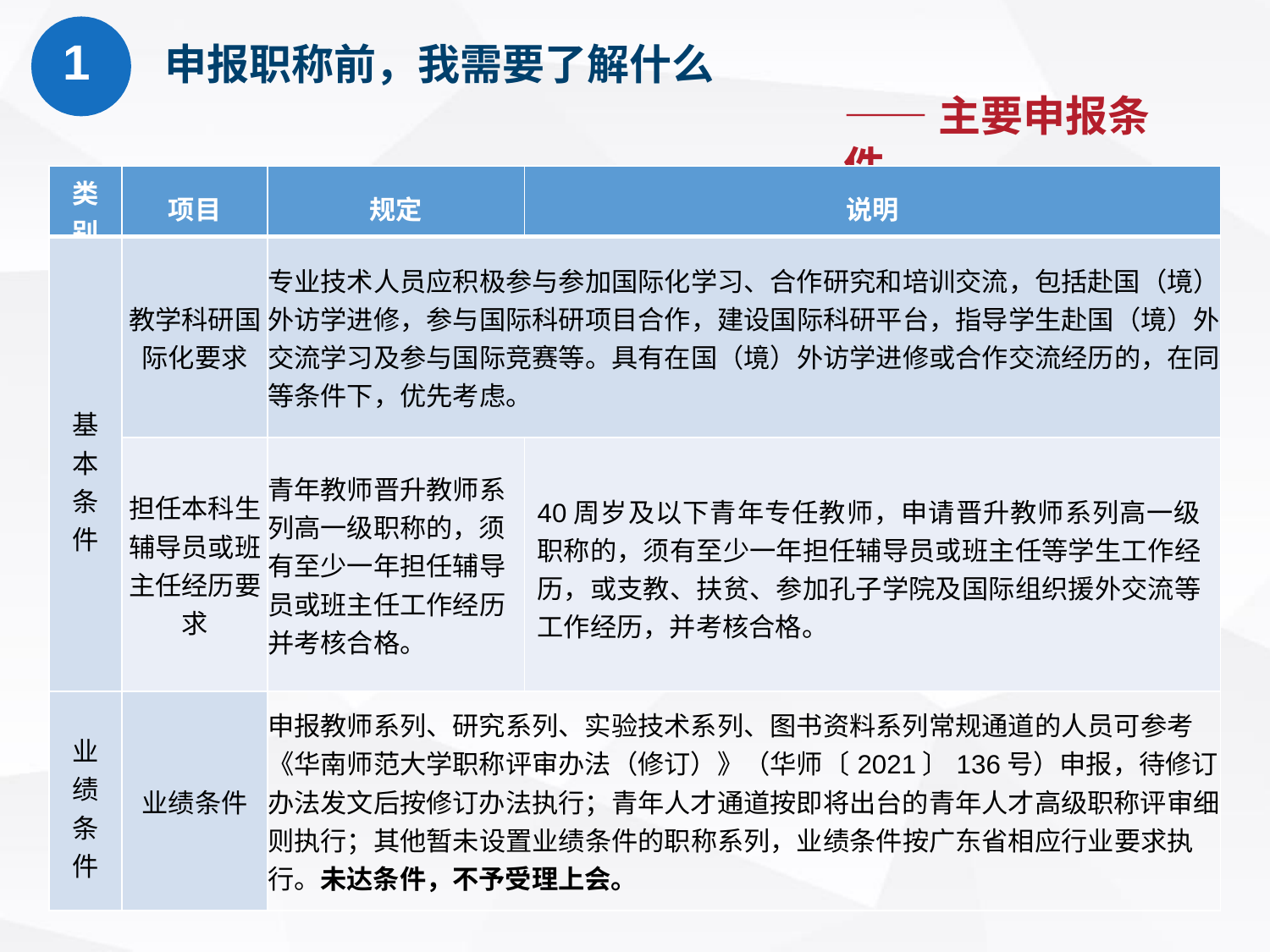

# 1	申报职称前，我需要了解什么
——主要申报条件
| 类 别 | 项目 | 规定 | 说明 |
| --- | --- | --- | --- |
| 基 本 条 件 | 教学科研国际化要求 | 专业技术人员应积极参与参加国际化学习、合作研究和培训交流，包括赴国（境）外访学进修，参与国际科研项目合作，建设国际科研平台，指导学生赴国（境）外交流学习及参与国际竞赛等。具有在国（境）外访学进修或合作交流经历的，在同等条件下，优先考虑。 |  |
|  | 担任本科生辅导员或班主任经历要求 | 青年教师晋升教师系列高一级职称的，须有至少一年担任辅导员或班主任工作经历并考核合格。 | 40周岁及以下青年专任教师，申请晋升教师系列高一级职称的，须有至少一年担任辅导员或班主任等学生工作经历，或支教、扶贫、参加孔子学院及国际组织援外交流等工作经历，并考核合格。 |
| 业 绩 条 件 | 业绩条件 | 申报教师系列、研究系列、实验技术系列、图书资料系列常规通道的人员可参考《华南师范大学职称评审办法（修订）》（华师〔2021〕136号）申报，待修订办法发文后按修订办法执行；青年人才通道按即将出台的青年人才高级职称评审细则执行；其他暂未设置业绩条件的职称系列，业绩条件按广东省相应行业要求执行。未达条件，不予受理上会。 |  |